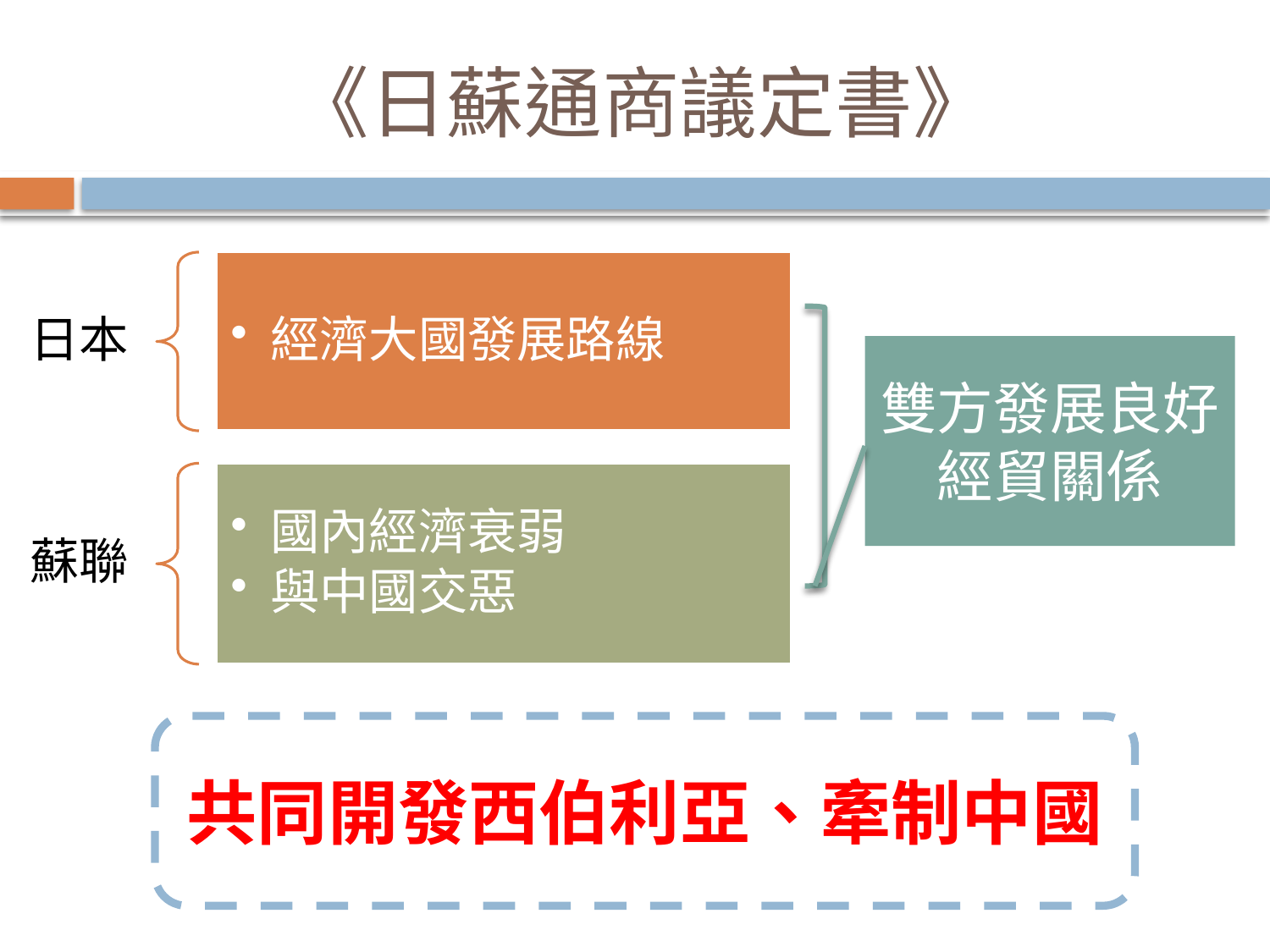

# 《日蘇通商議定書》
日本
經濟大國發展路線
蘇聯
國內經濟衰弱
與中國交惡

雙方發展良好經貿關係
共同開發西伯利亞、牽制中國